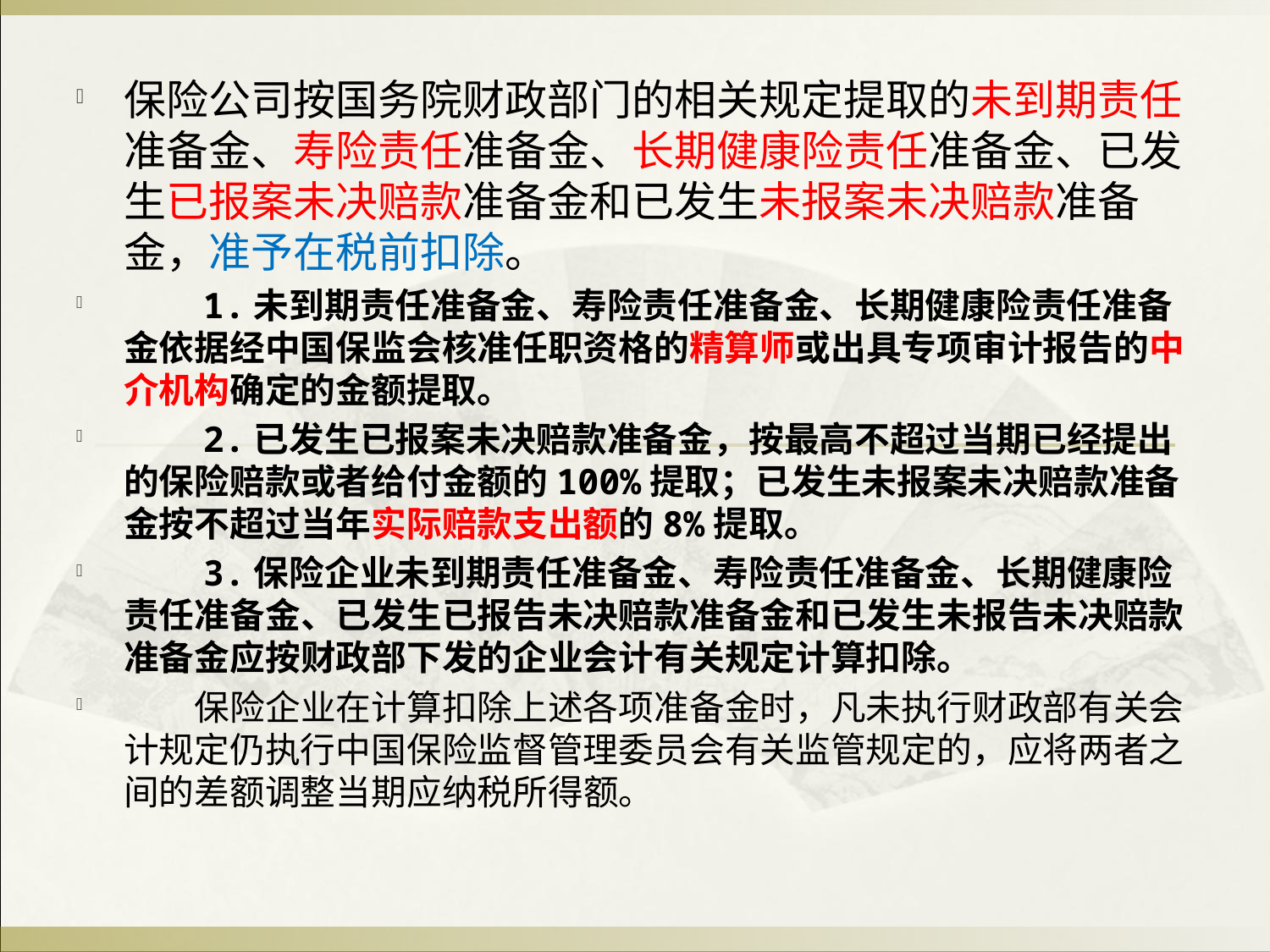

保险公司按国务院财政部门的相关规定提取的未到期责任准备金、寿险责任准备金、长期健康险责任准备金、已发生已报案未决赔款准备金和已发生未报案未决赔款准备金，准予在税前扣除。
　　1.未到期责任准备金、寿险责任准备金、长期健康险责任准备金依据经中国保监会核准任职资格的精算师或出具专项审计报告的中介机构确定的金额提取。
　　2.已发生已报案未决赔款准备金，按最高不超过当期已经提出的保险赔款或者给付金额的100%提取；已发生未报案未决赔款准备金按不超过当年实际赔款支出额的8%提取。
　　3.保险企业未到期责任准备金、寿险责任准备金、长期健康险责任准备金、已发生已报告未决赔款准备金和已发生未报告未决赔款准备金应按财政部下发的企业会计有关规定计算扣除。
　　保险企业在计算扣除上述各项准备金时，凡未执行财政部有关会计规定仍执行中国保险监督管理委员会有关监管规定的，应将两者之间的差额调整当期应纳税所得额。